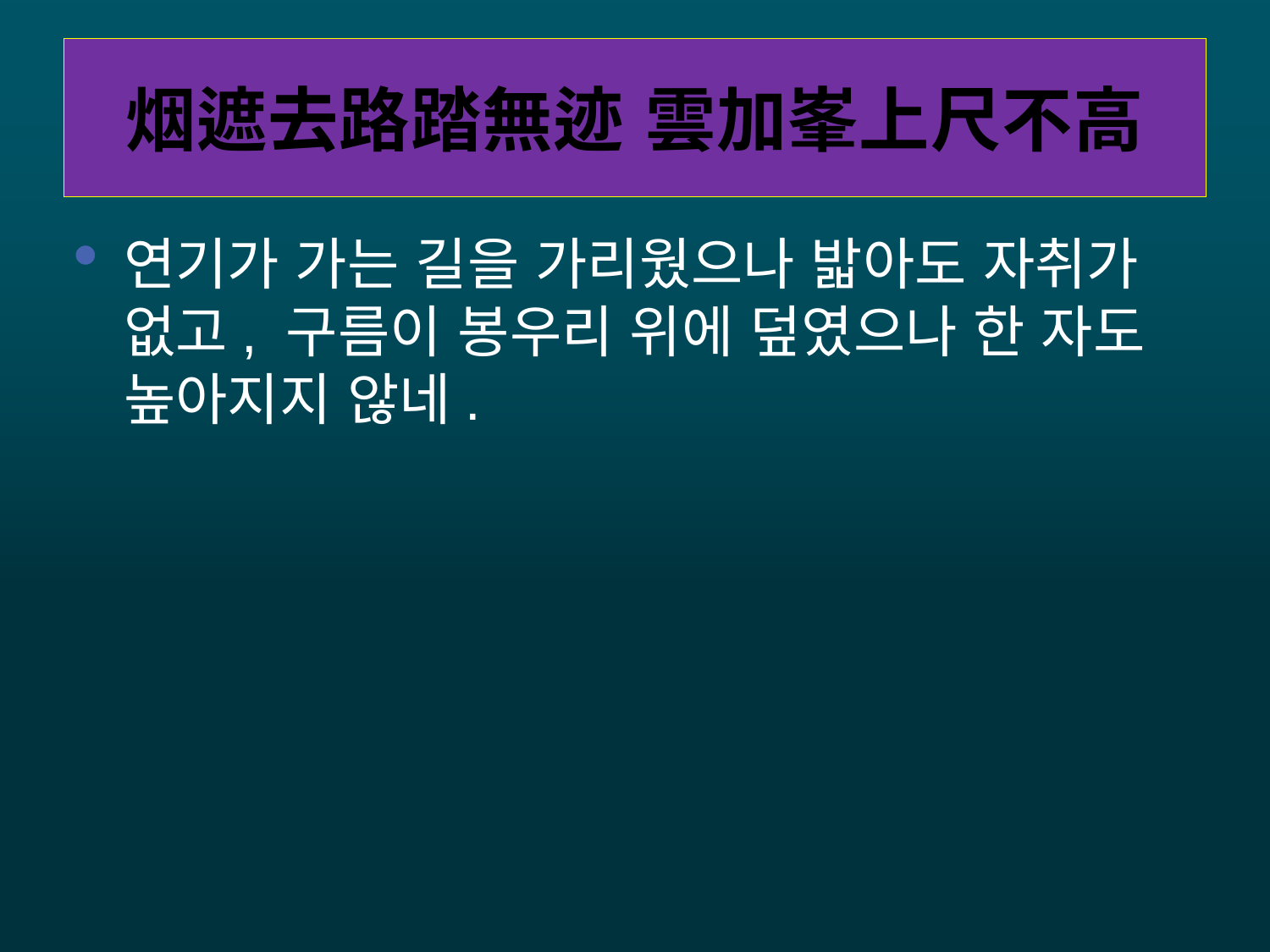

# 烟遮去路踏無迹 雲加峯上尺不高
연기가 가는 길을 가리웠으나 밟아도 자취가 없고, 구름이 봉우리 위에 덮였으나 한 자도 높아지지 않네.